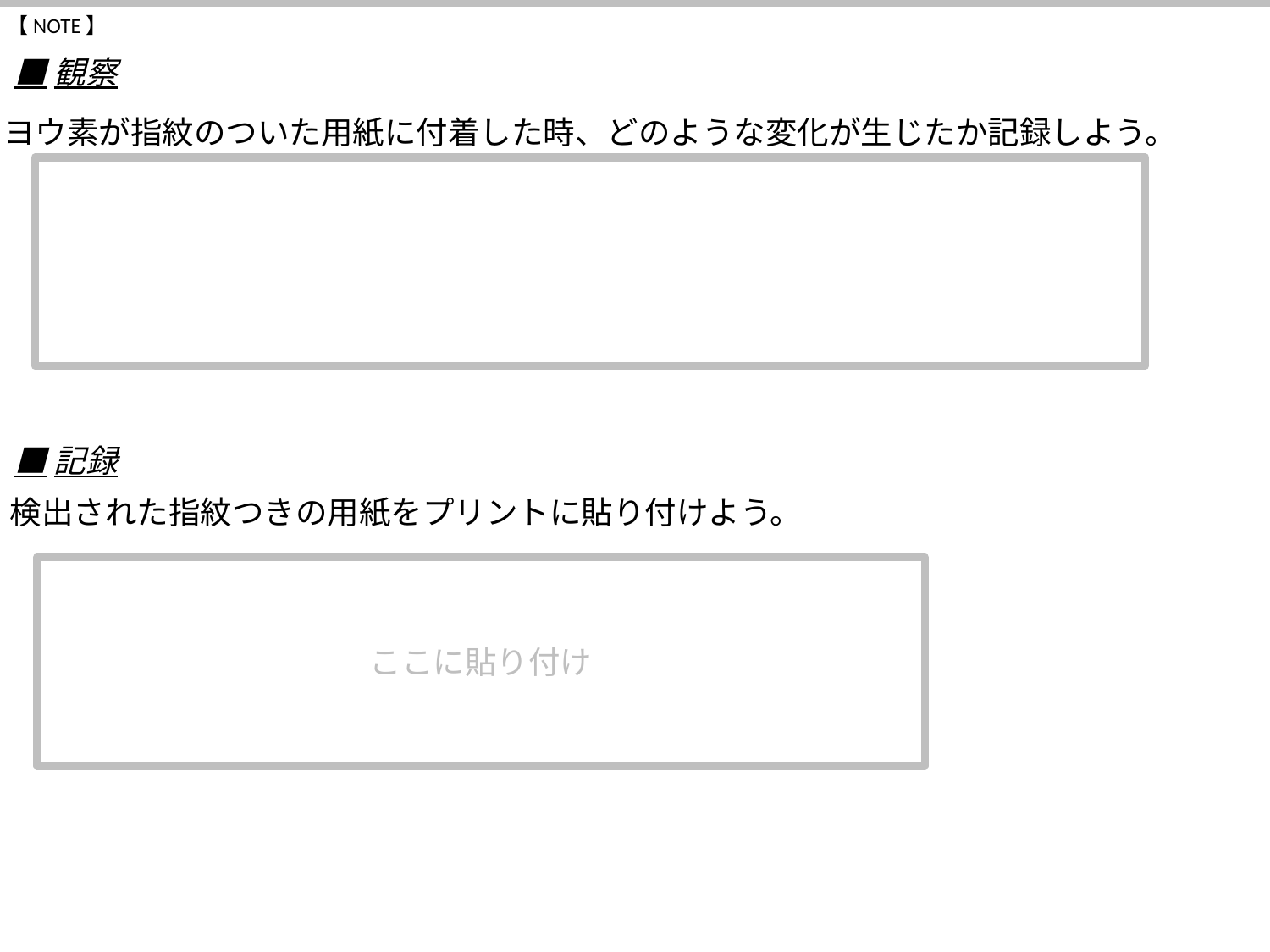

【NOTE】
■観察
ヨウ素が指紋のついた用紙に付着した時、どのような変化が生じたか記録しよう。

■記録
検出された指紋つきの用紙をプリントに貼り付けよう。
ここに貼り付け